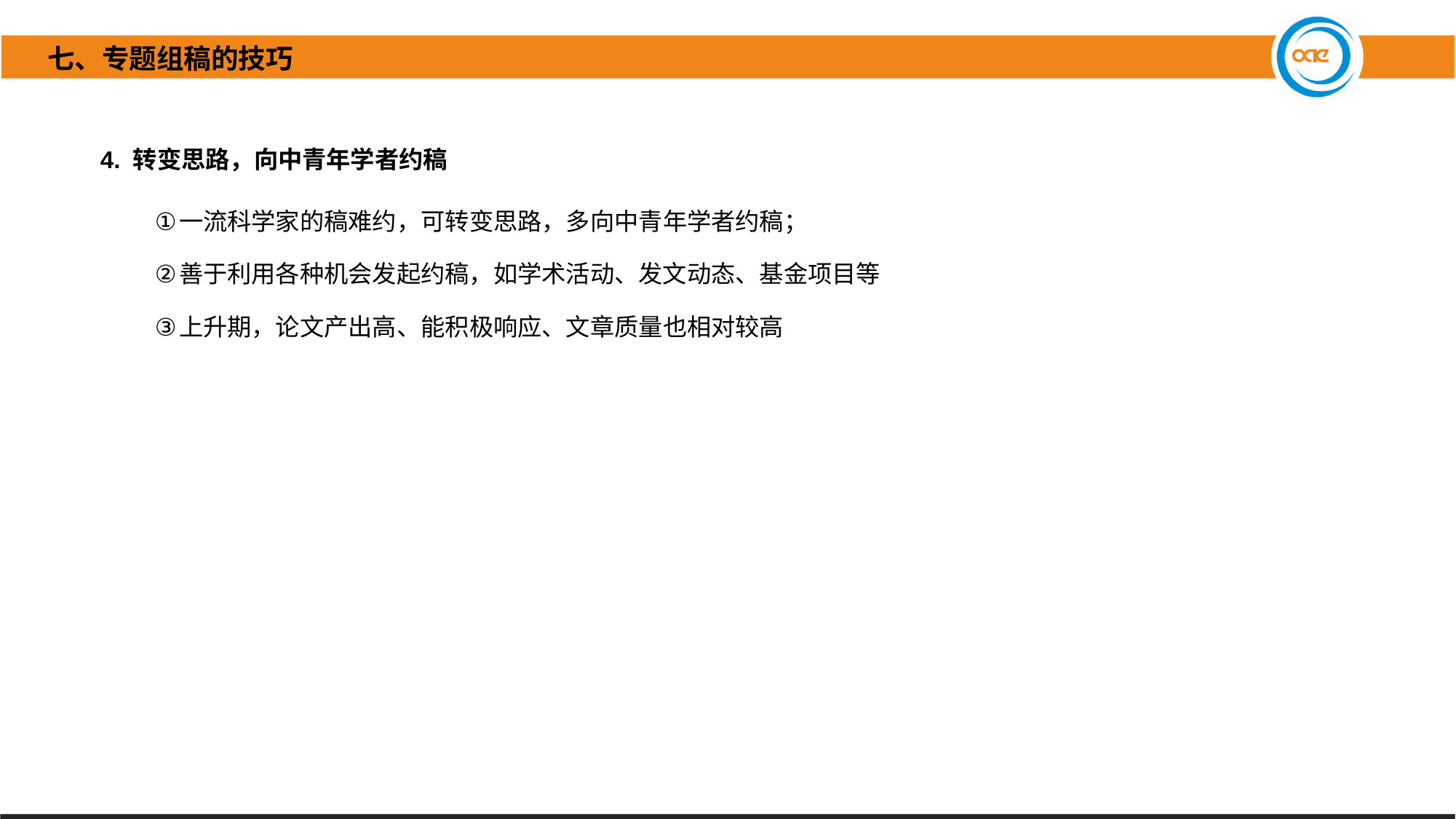

七、专题组稿的技巧
4. 转变思路，向中青年学者约稿
一流科学家的稿难约，可转变思路，多向中青年学者约稿；
善于利用各种机会发起约稿，如学术活动、发文动态、基金项目等
上升期，论文产出高、能积极响应、文章质量也相对较高